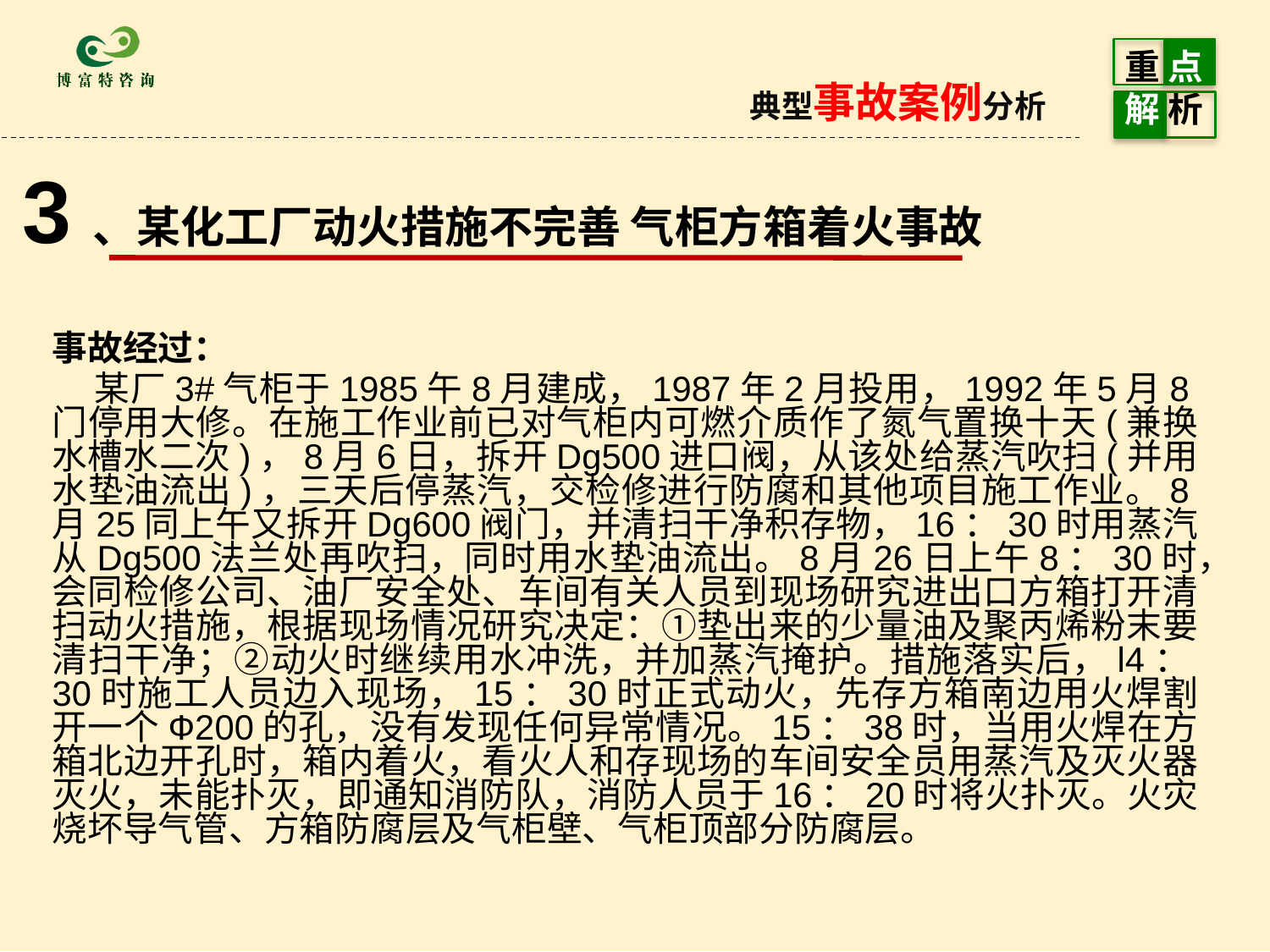

3、某化工厂动火措施不完善 气柜方箱着火事故
事故经过：
    某厂3#气柜于1985午8月建成，1987年2月投用，1992年5月8门停用大修。在施工作业前已对气柜内可燃介质作了氮气置换十天(兼换水槽水二次)，8月6日，拆开Dg500进口阀，从该处给蒸汽吹扫(并用水垫油流出)，三天后停蒸汽，交检修进行防腐和其他项目施工作业。8月25同上午又拆开Dg600阀门，并清扫干净积存物，16：30时用蒸汽从Dg500法兰处再吹扫，同时用水垫油流出。8月26日上午8：30时，会同检修公司、油厂安全处、车间有关人员到现场研究进出口方箱打开清扫动火措施，根据现场情况研究决定：①垫出来的少量油及聚丙烯粉末要清扫干净；②动火时继续用水冲洗，并加蒸汽掩护。措施落实后，l4：30时施工人员边入现场，15：30时正式动火，先存方箱南边用火焊割开一个Ф200的孔，没有发现任何异常情况。15：38时，当用火焊在方箱北边开孔时，箱内着火，看火人和存现场的车间安全员用蒸汽及灭火器灭火，未能扑灭，即通知消防队，消防人员于16：20时将火扑灭。火灾烧坏导气管、方箱防腐层及气柜壁、气柜顶部分防腐层。